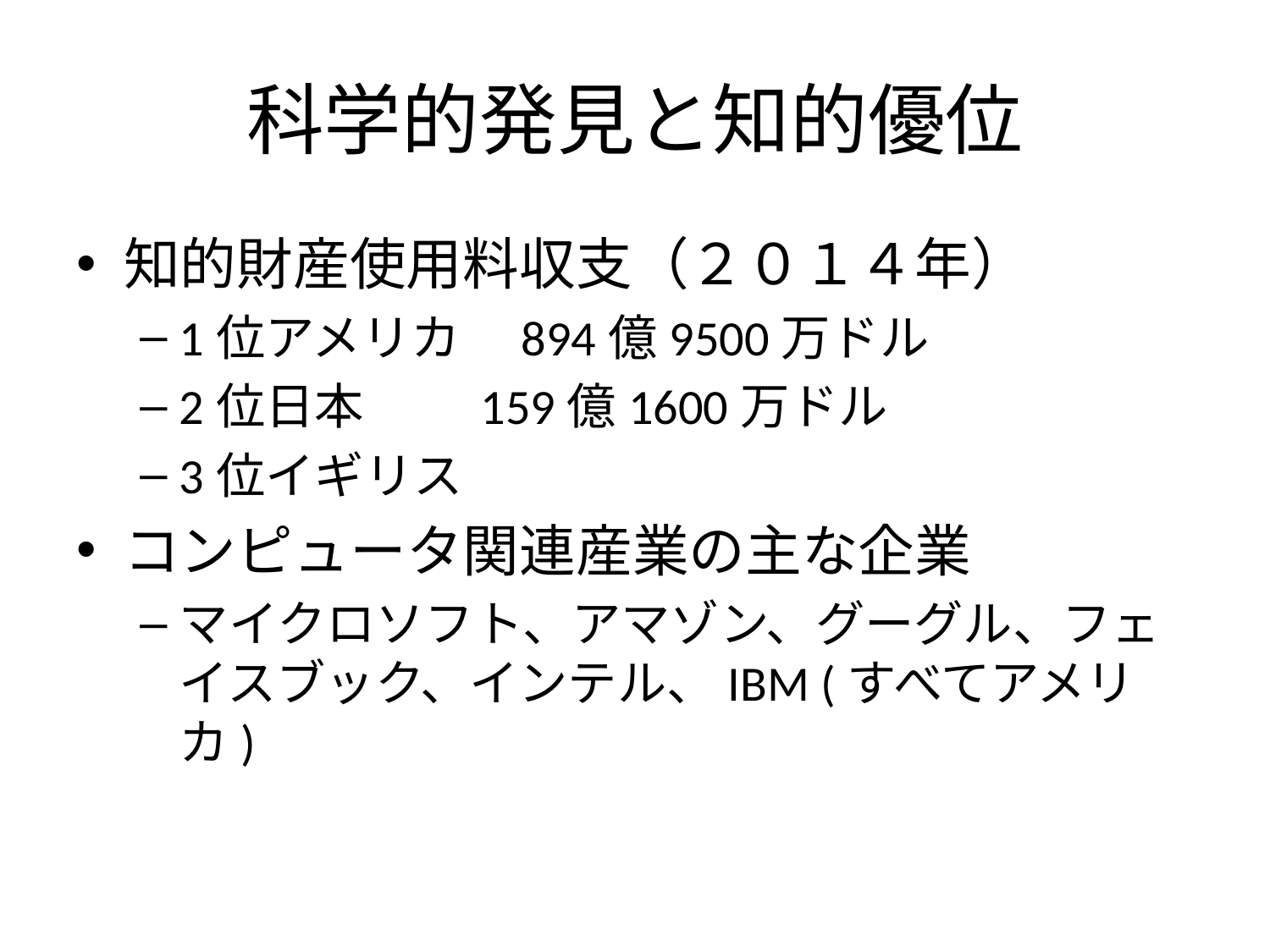

# 科学的発見と知的優位
知的財産使用料収支（２０１４年）
1位アメリカ　894億9500万ドル
2位日本　     159億1600万ドル
3位イギリス
コンピュータ関連産業の主な企業
マイクロソフト、アマゾン、グーグル、フェイスブック、インテル、IBM (すべてアメリカ)